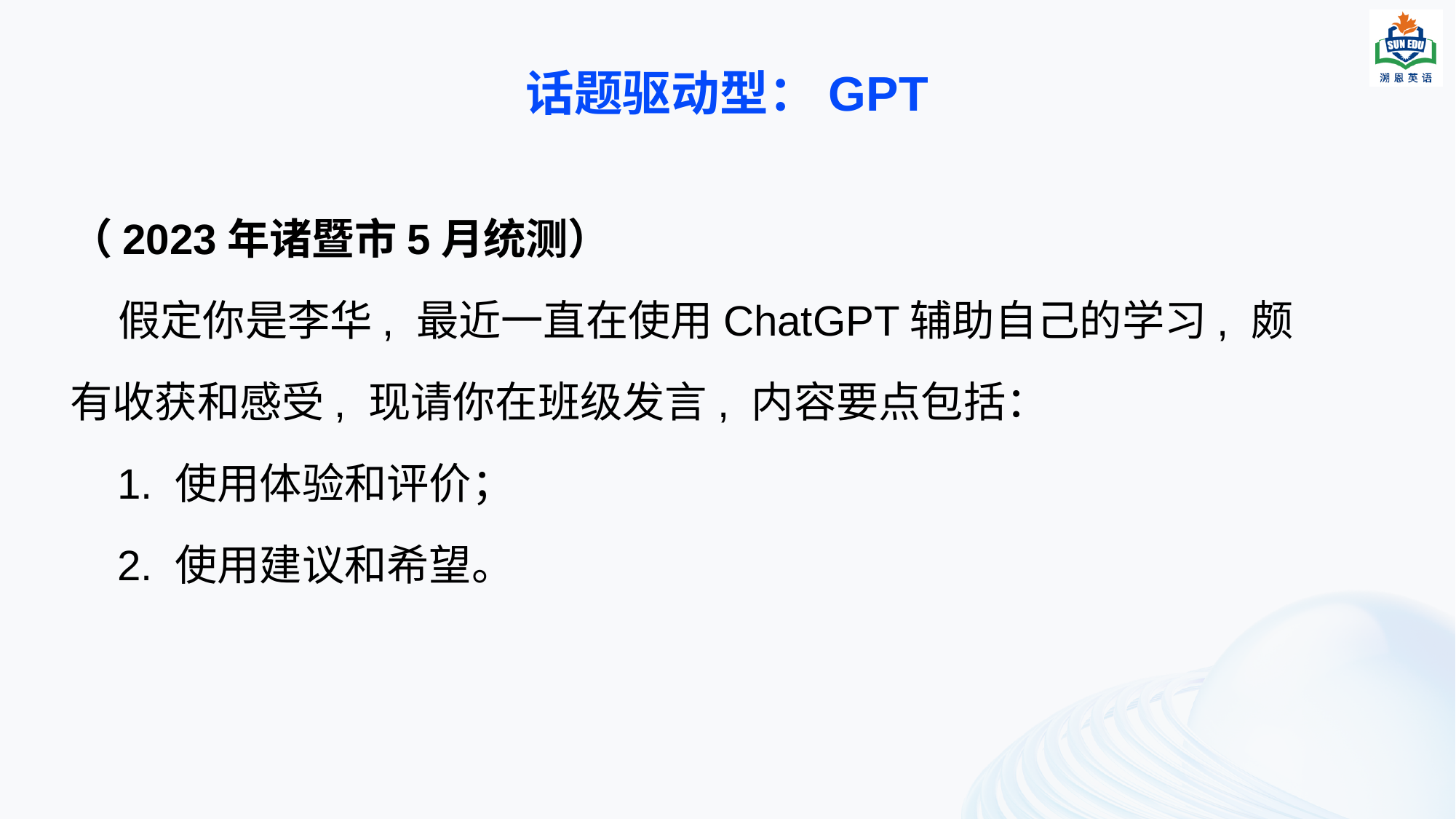

话题驱动型：GPT
（2023年诸暨市5月统测）
    假定你是李华, 最近一直在使用ChatGPT辅助自己的学习, 颇有收获和感受, 现请你在班级发言, 内容要点包括：
    1. 使用体验和评价；
    2. 使用建议和希望。